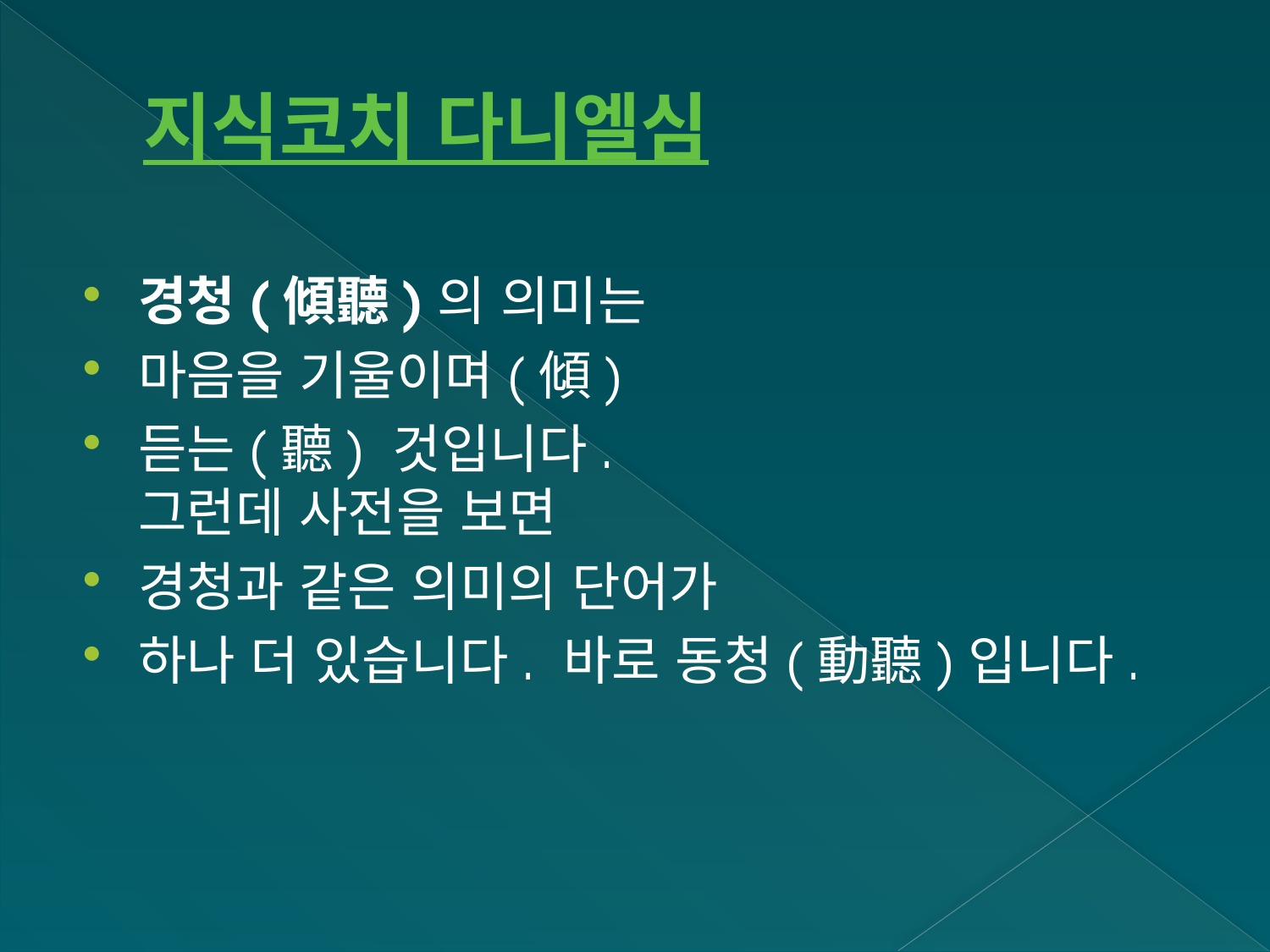

# 지식코치 다니엘심
경청(傾聽)의 의미는
마음을 기울이며(傾)
듣는(聽) 것입니다.
그런데 사전을 보면
경청과 같은 의미의 단어가
하나 더 있습니다. 바로 동청(動聽)입니다.